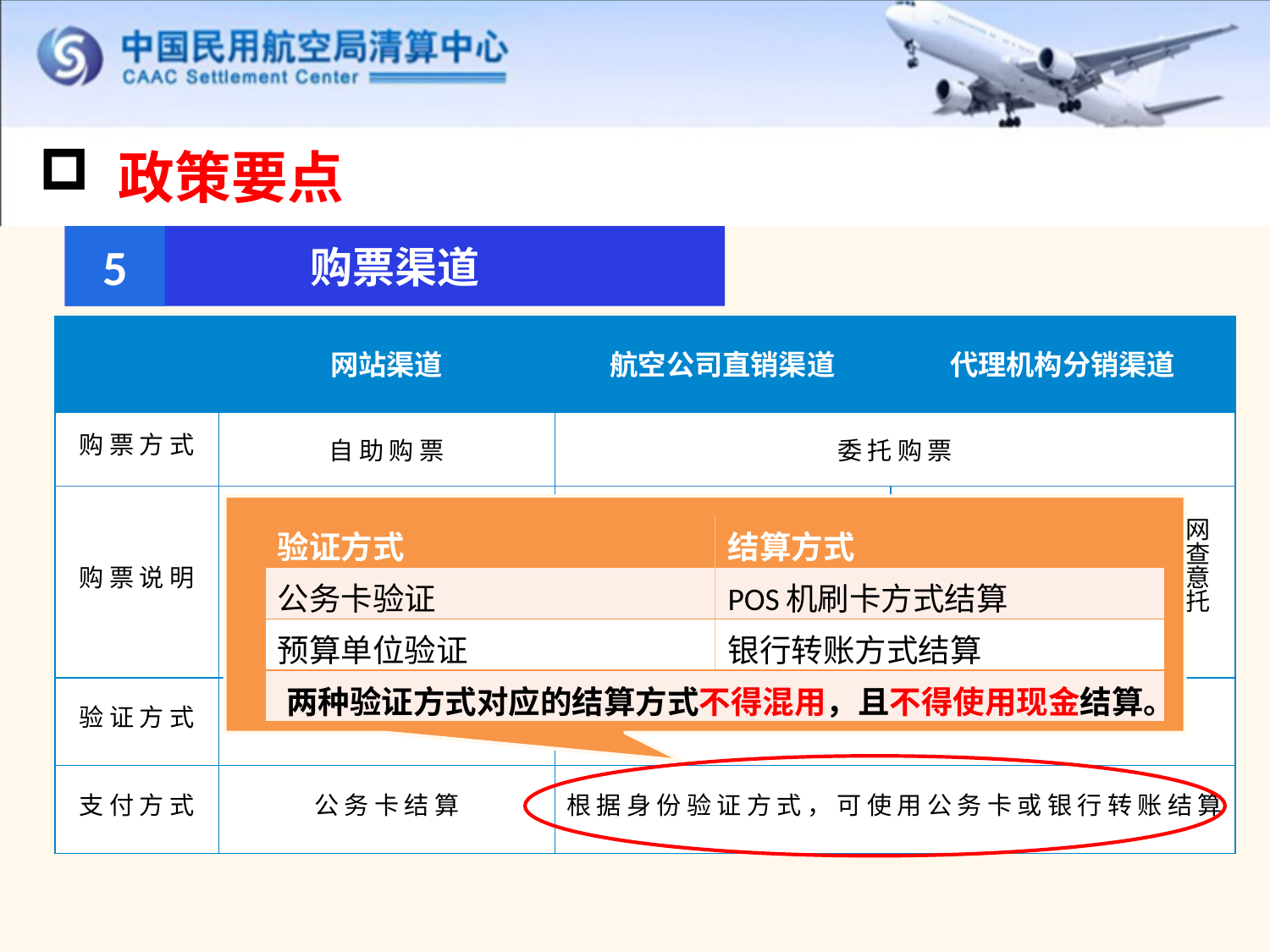

政策要点
购票渠道
5
|  | 网站渠道 | 航空公司直销渠道 | 代理机构分销渠道 |
| --- | --- | --- | --- |
| 购票方式 | 自助购票 | 委托购票 |  |
| 购票说明 | 购票人自行在网站自助购票。购票前，需按照提示注册网站购票用户。仅限于持有公务卡的购票人购买。 | 在政府采购机票管理网站首页点击“服务商查询”，选择并联系任意一家航空公司直销机构委托购票。 | 在政府采购机票管理网站首页点击“服务商查询”，选择并联系任意一家机票代理机构委托购票。 |
| 验证方式 | 公务卡验证 | 公务卡验证或预算单位验证 |  |
| 支付方式 | 公务卡结算 | 根据身份验证方式，可使用公务卡或银行转账结算 |  |

| 验证方式 | 结算方式 |
| --- | --- |
| 公务卡验证 | POS机刷卡方式结算 |
| 预算单位验证 | 银行转账方式结算 |
| 两种验证方式对应的结算方式不得混用，且不得使用现金结算。 |  |